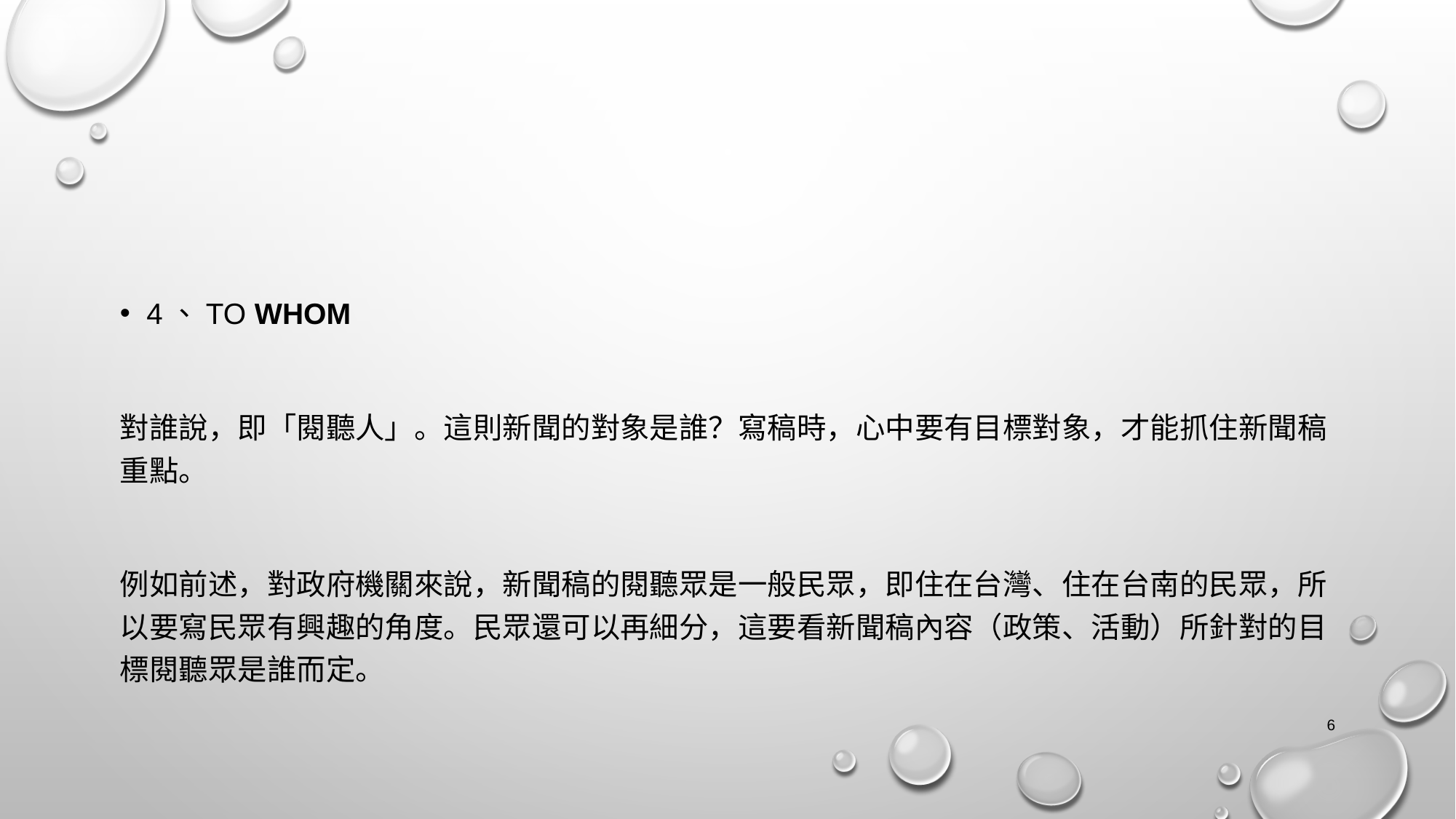

#
4、to Whom

對誰說，即「閱聽人」。這則新聞的對象是誰？寫稿時，心中要有目標對象，才能抓住新聞稿重點。

例如前述，對政府機關來說，新聞稿的閱聽眾是一般民眾，即住在台灣、住在台南的民眾，所以要寫民眾有興趣的角度。民眾還可以再細分，這要看新聞稿內容（政策、活動）所針對的目標閱聽眾是誰而定。

6